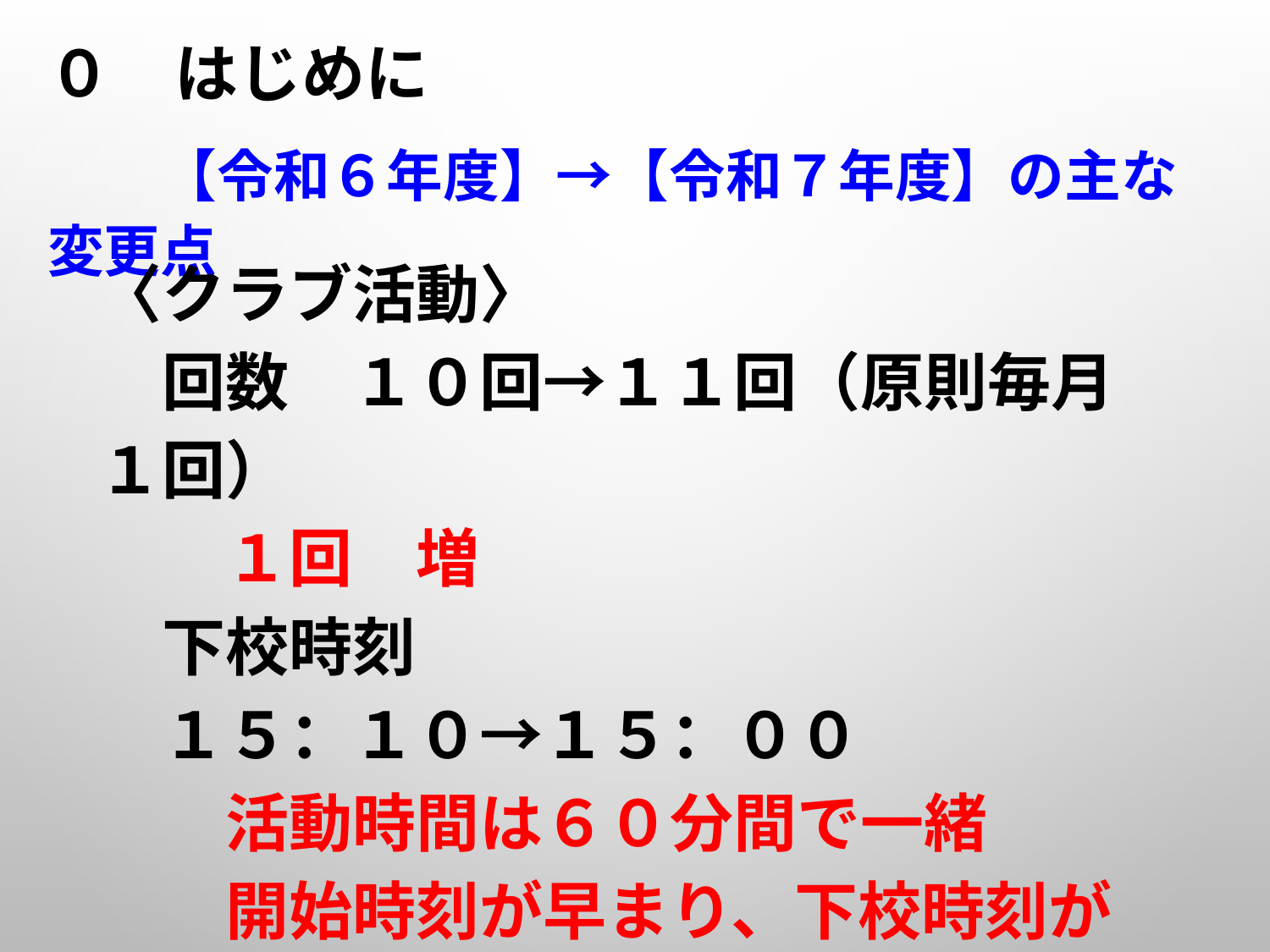

# ０　はじめに
　　【令和６年度】→【令和７年度】の主な変更点

〈クラブ活動〉
　回数　１０回→１１回（原則毎月１回）
　　１回　増
　下校時刻
　１５：１０→１５：００
　　活動時間は６０分間で一緒
　　開始時刻が早まり、下校時刻が変更